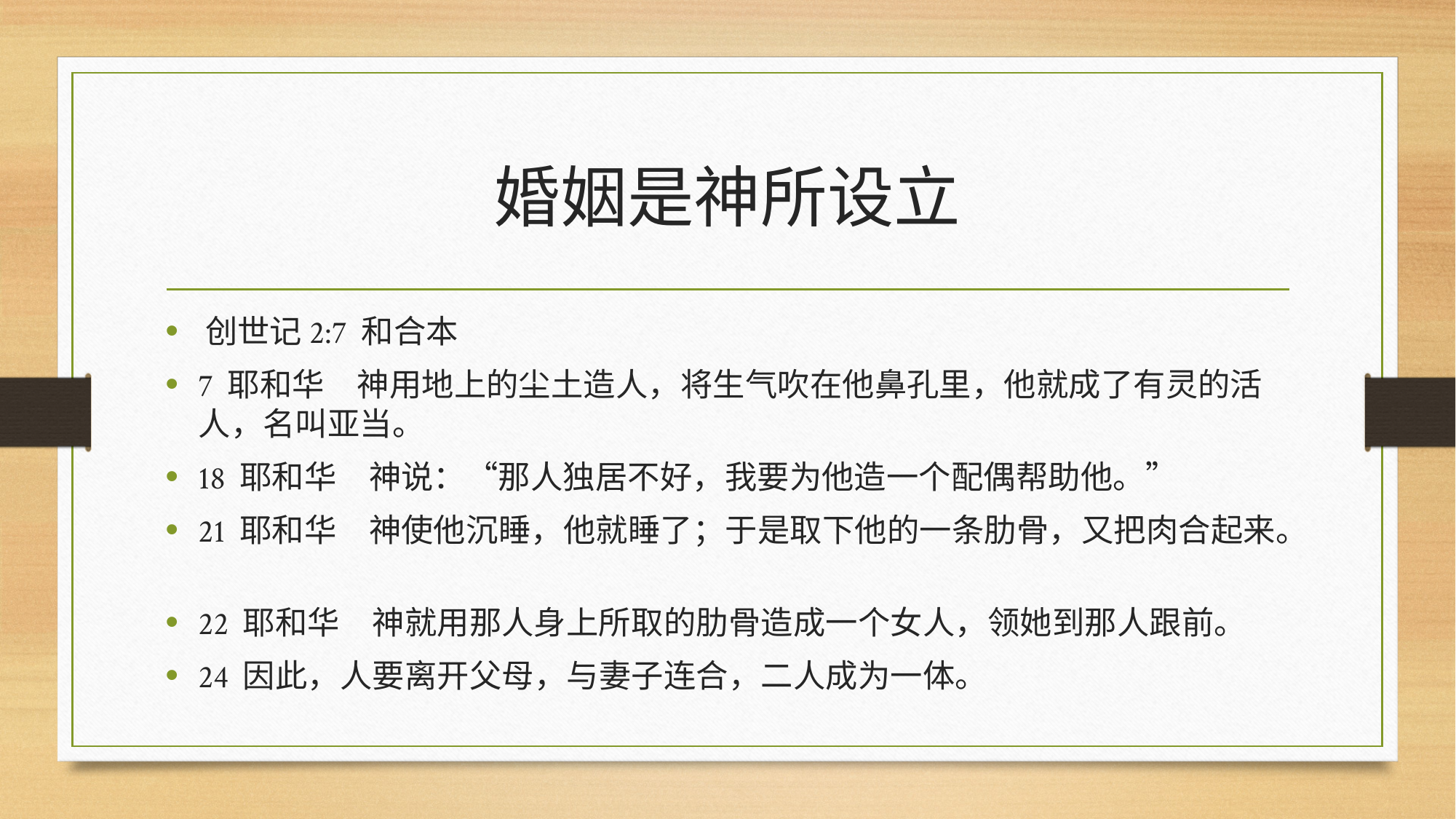

# 婚姻是神所设立
‪‪创世记‬2:7 和合本
7 耶和华　神用地上的尘土造人，将生气吹在他鼻孔里，他就成了有灵的活人，名叫亚当。
18 耶和华　神说：“那人独居不好，我要为他造一个配偶帮助他。”
‪21 耶和华　神使他沉睡，他就睡了；于是取下他的一条肋骨，又把肉合起来。
22 耶和华　神就用那人身上所取的肋骨造成一个女人，领她到那人跟前。
24 因此，人要离开父母，与妻子连合，二人成为一体。